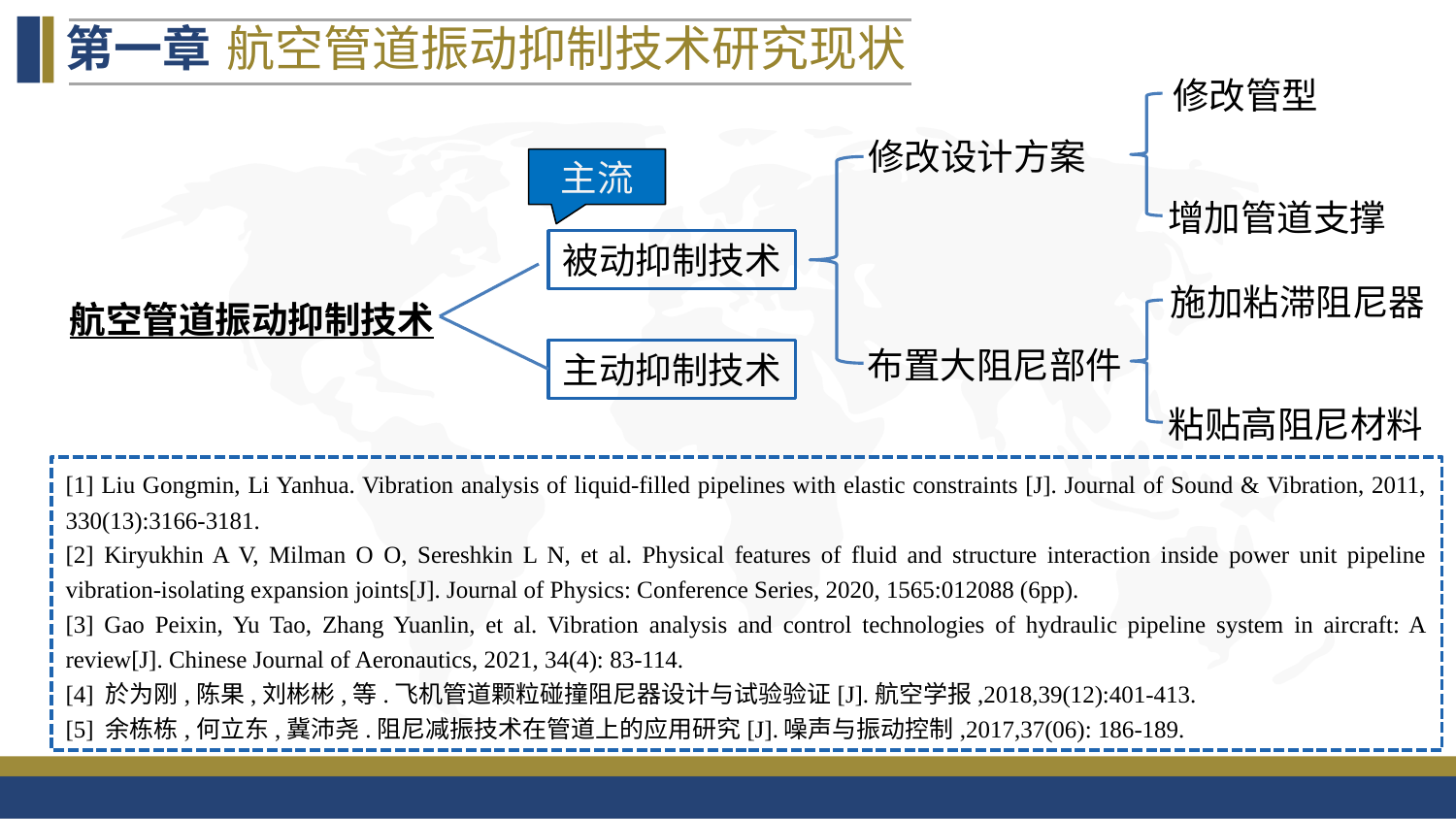

第一章
航空管道振动抑制技术研究现状
修改管型

增加管道支撑
修改设计方案

被动抑制技术
施加粘滞阻尼器
航空管道振动抑制技术

布置大阻尼部件
主动抑制技术
粘贴高阻尼材料
主流
[1] Liu Gongmin, Li Yanhua. Vibration analysis of liquid-filled pipelines with elastic constraints [J]. Journal of Sound & Vibration, 2011, 330(13):3166-3181.
[2] Kiryukhin A V, Milman O O, Sereshkin L N, et al. Physical features of fluid and structure interaction inside power unit pipeline vibration-isolating expansion joints[J]. Journal of Physics: Conference Series, 2020, 1565:012088 (6pp).
[3] Gao Peixin, Yu Tao, Zhang Yuanlin, et al. Vibration analysis and control technologies of hydraulic pipeline system in aircraft: A review[J]. Chinese Journal of Aeronautics, 2021, 34(4): 83-114.
[4] 於为刚,陈果,刘彬彬,等.飞机管道颗粒碰撞阻尼器设计与试验验证[J].航空学报,2018,39(12):401-413.
[5] 余栋栋,何立东,冀沛尧.阻尼减振技术在管道上的应用研究[J].噪声与振动控制,2017,37(06): 186-189.